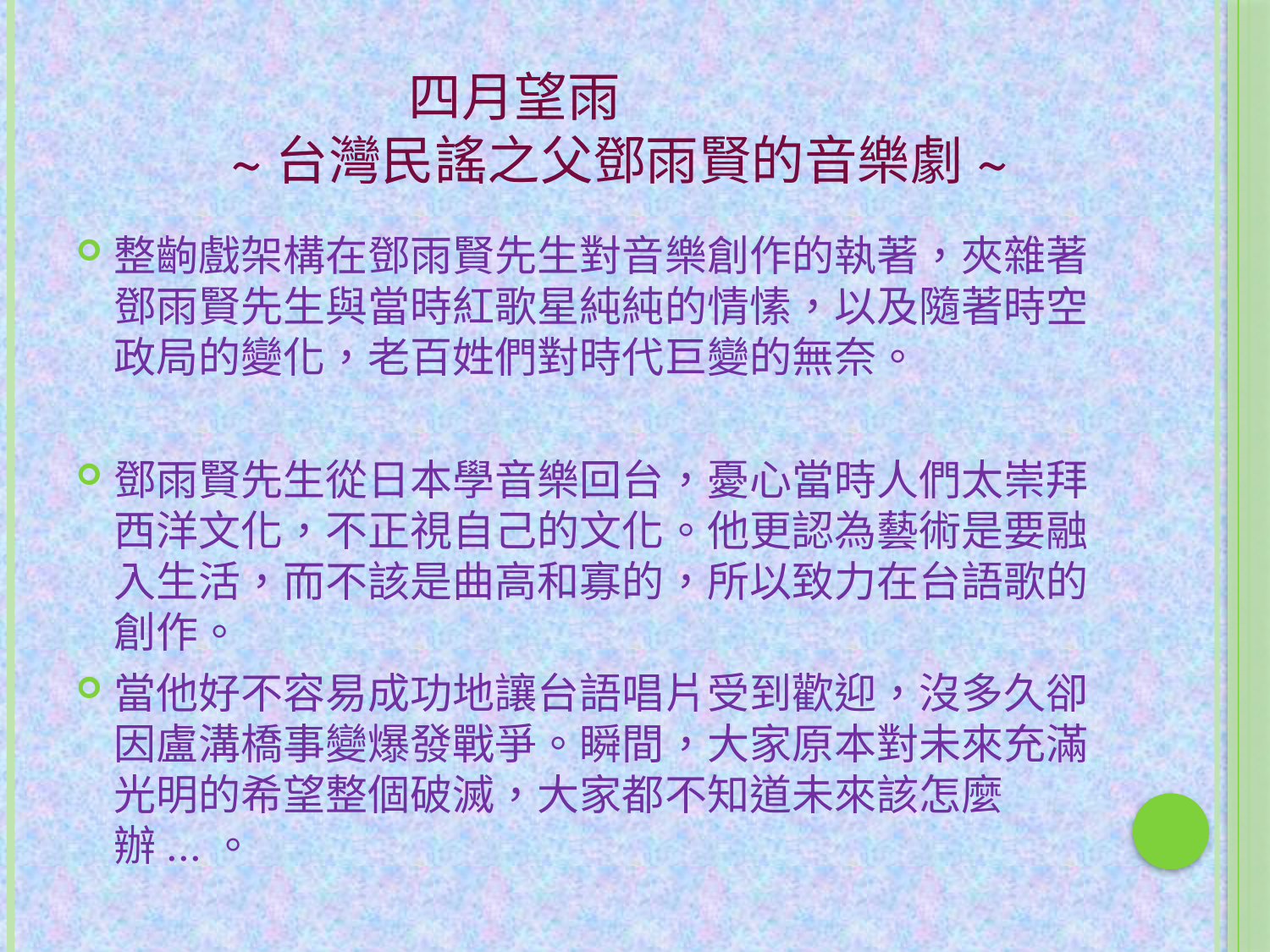

# 四月望雨 ~台灣民謠之父鄧雨賢的音樂劇~
整齣戲架構在鄧雨賢先生對音樂創作的執著，夾雜著鄧雨賢先生與當時紅歌星純純的情愫，以及隨著時空政局的變化，老百姓們對時代巨變的無奈。

鄧雨賢先生從日本學音樂回台，憂心當時人們太崇拜西洋文化，不正視自己的文化。他更認為藝術是要融入生活，而不該是曲高和寡的，所以致力在台語歌的創作。
當他好不容易成功地讓台語唱片受到歡迎，沒多久卻因盧溝橋事變爆發戰爭。瞬間，大家原本對未來充滿光明的希望整個破滅，大家都不知道未來該怎麼辦...。